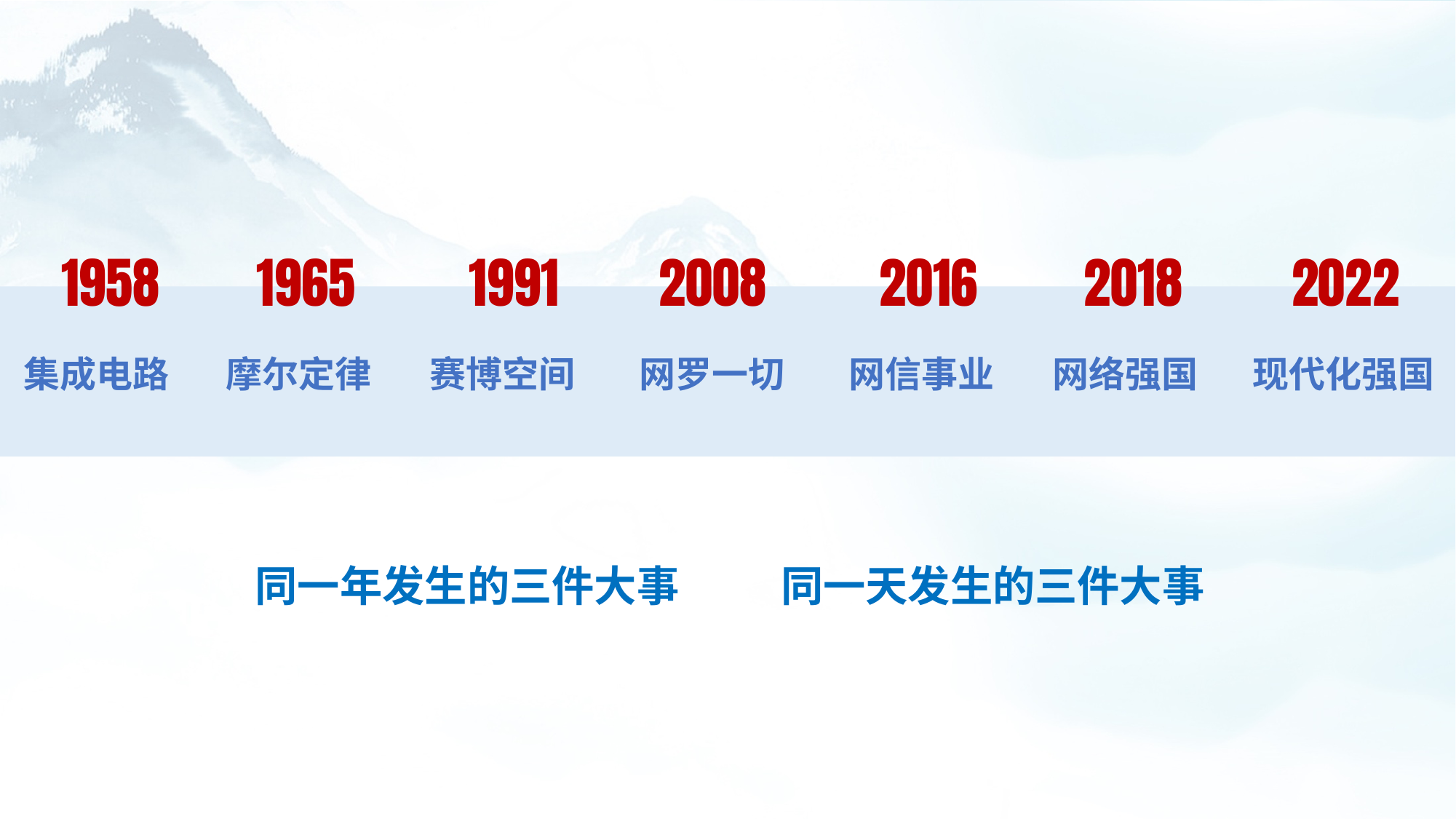

1958
1965
1991
2008
2016
2018
2022

集成电路
摩尔定律
赛博空间
网罗一切
网信事业
网络强国
现代化强国
同一年发生的三件大事
同一天发生的三件大事